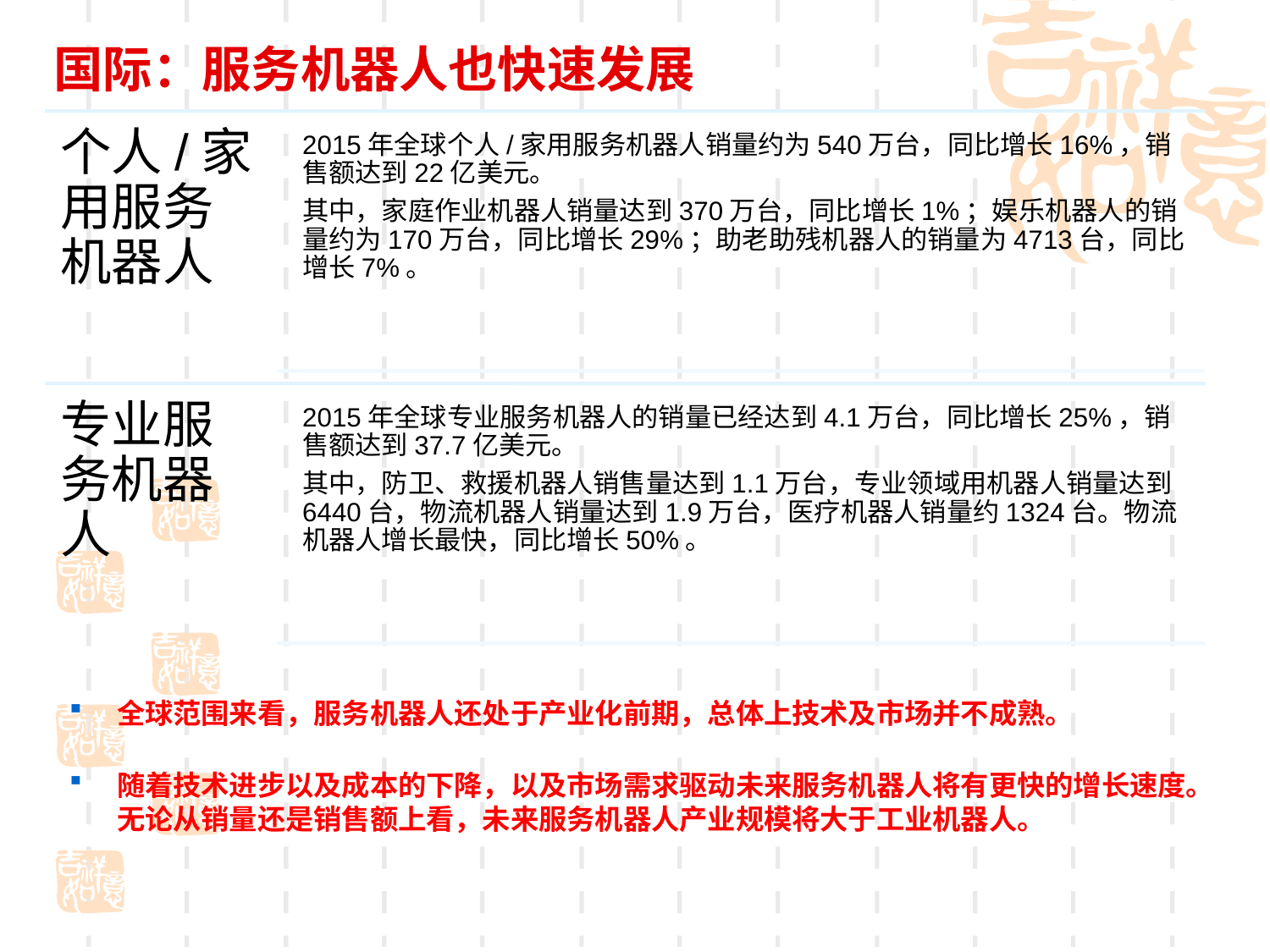

国际：服务机器人也快速发展
个人/家用服务机器人
2015年全球个人/家用服务机器人销量约为540万台，同比增长16%，销售额达到22亿美元。
其中，家庭作业机器人销量达到370万台，同比增长1%；娱乐机器人的销量约为170万台，同比增长29%；助老助残机器人的销量为4713台，同比增长7%。
专业服务机器人
2015年全球专业服务机器人的销量已经达到4.1万台，同比增长25%，销售额达到37.7亿美元。
其中，防卫、救援机器人销售量达到1.1万台，专业领域用机器人销量达到6440台，物流机器人销量达到1.9万台，医疗机器人销量约1324台。物流机器人增长最快，同比增长50%。
全球范围来看，服务机器人还处于产业化前期，总体上技术及市场并不成熟。

随着技术进步以及成本的下降，以及市场需求驱动未来服务机器人将有更快的增长速度。无论从销量还是销售额上看，未来服务机器人产业规模将大于工业机器人。